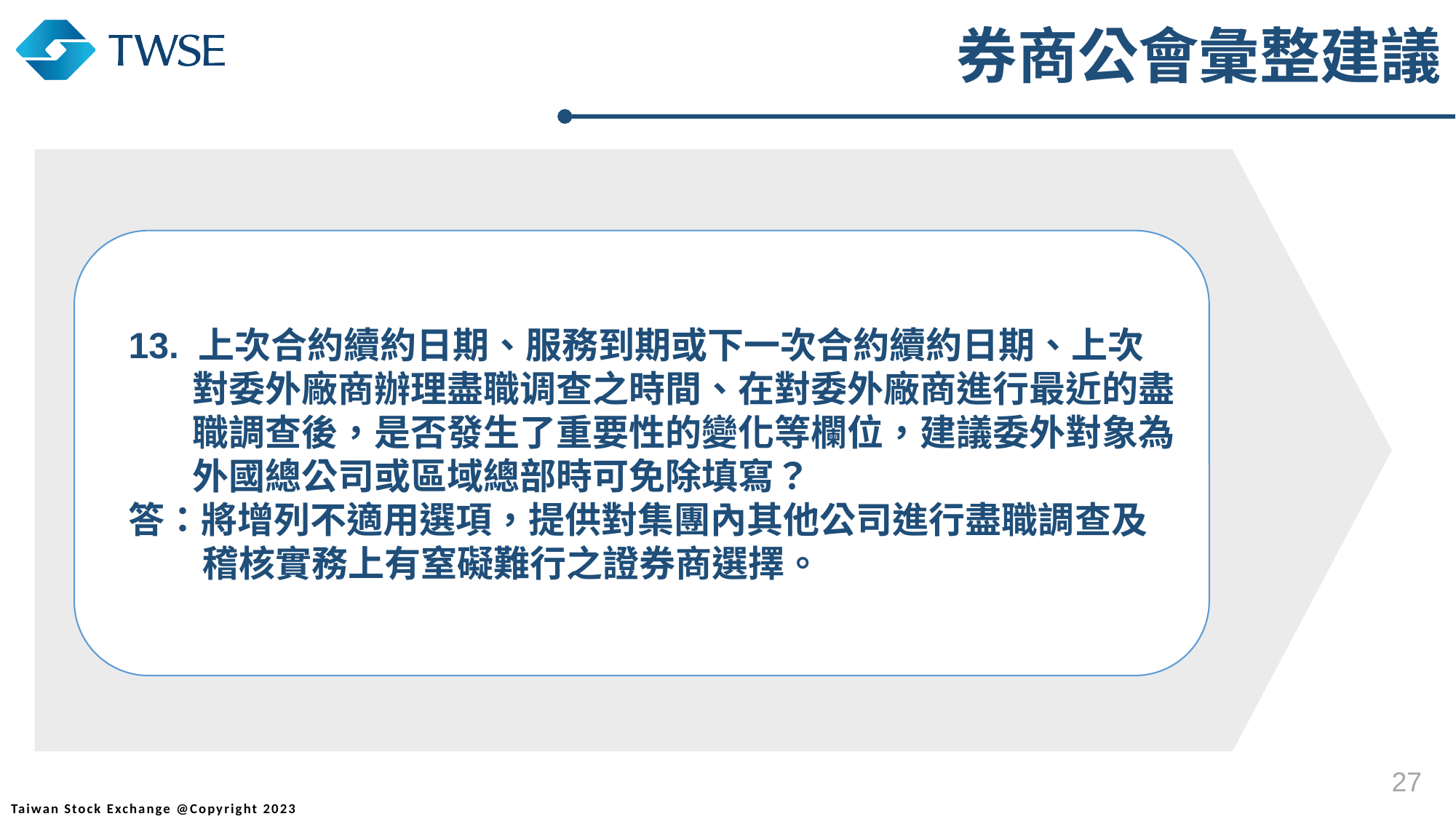

券商公會彙整建議

13. 上次合約續約日期、服務到期或下一次合約續約日期、上次對委外廠商辦理盡職调查之時間、在對委外廠商進行最近的盡職調查後，是否發生了重要性的變化等欄位，建議委外對象為外國總公司或區域總部時可免除填寫？
答：將增列不適用選項，提供對集團內其他公司進行盡職調查及稽核實務上有窒礙難行之證券商選擇。
27